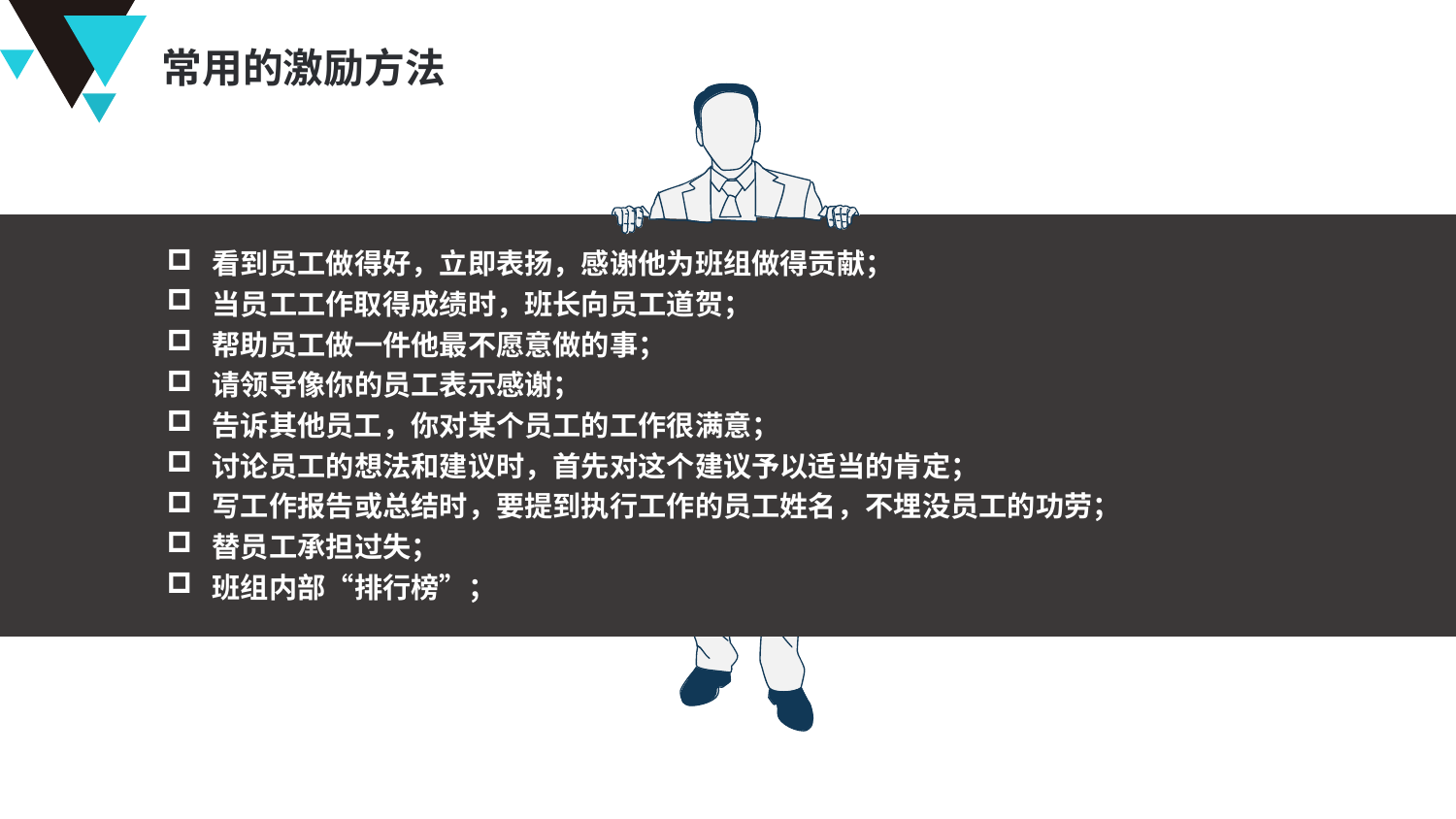

常用的激励方法

看到员工做得好，立即表扬，感谢他为班组做得贡献；
当员工工作取得成绩时，班长向员工道贺；
帮助员工做一件他最不愿意做的事；
请领导像你的员工表示感谢；
告诉其他员工，你对某个员工的工作很满意；
讨论员工的想法和建议时，首先对这个建议予以适当的肯定；
写工作报告或总结时，要提到执行工作的员工姓名，不埋没员工的功劳；
替员工承担过失；
班组内部“排行榜”；